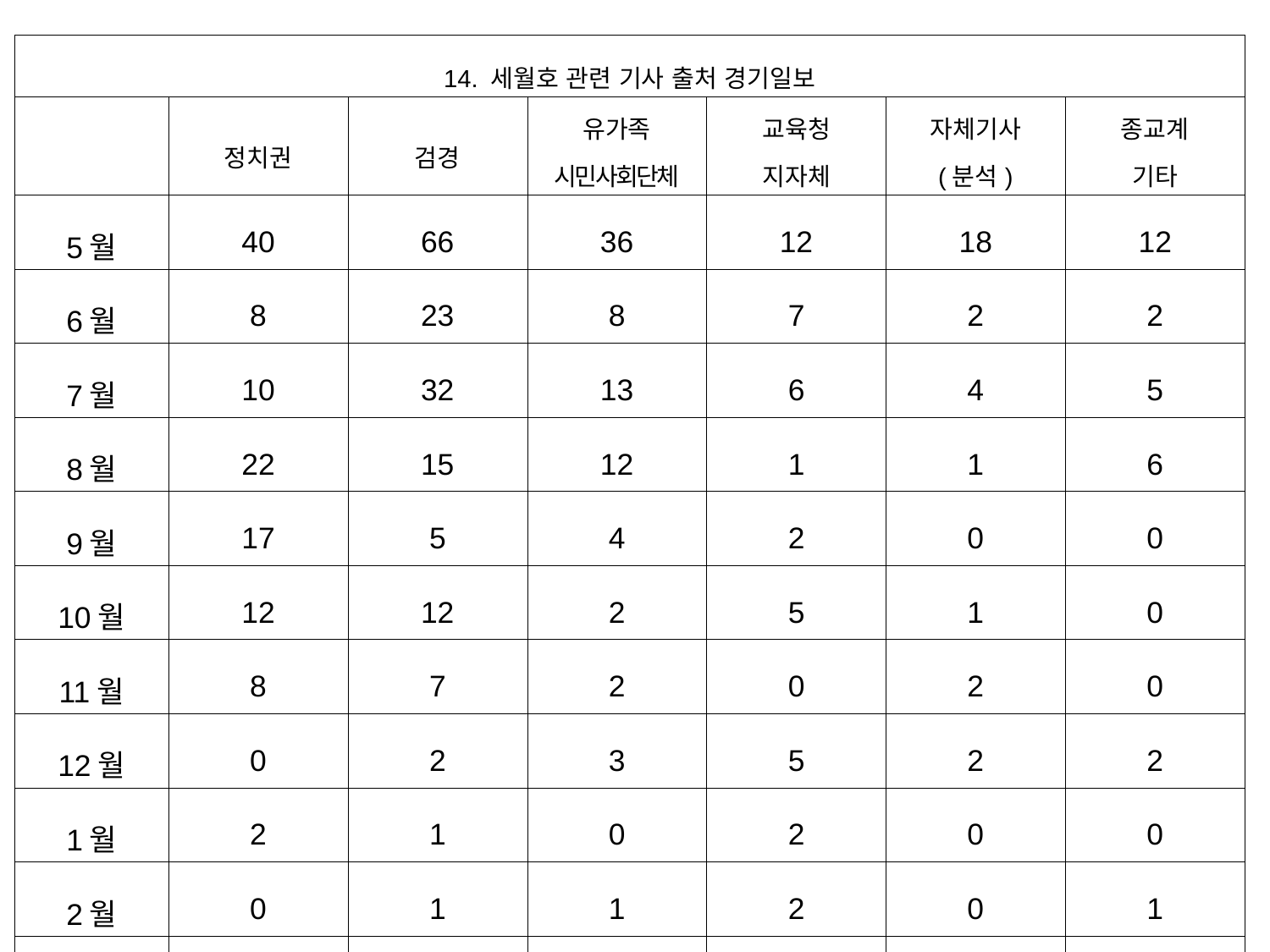

| 14. 세월호 관련 기사 출처 경기일보 |  |  |  |  |  |  |
| --- | --- | --- | --- | --- | --- | --- |
|  | 정치권 | 검경 | 유가족 시민사회단체 | 교육청 지자체 | 자체기사 (분석) | 종교계 기타 |
| 5월 | 40 | 66 | 36 | 12 | 18 | 12 |
| 6월 | 8 | 23 | 8 | 7 | 2 | 2 |
| 7월 | 10 | 32 | 13 | 6 | 4 | 5 |
| 8월 | 22 | 15 | 12 | 1 | 1 | 6 |
| 9월 | 17 | 5 | 4 | 2 | 0 | 0 |
| 10월 | 12 | 12 | 2 | 5 | 1 | 0 |
| 11월 | 8 | 7 | 2 | 0 | 2 | 0 |
| 12월 | 0 | 2 | 3 | 5 | 2 | 2 |
| 1월 | 2 | 1 | 0 | 2 | 0 | 0 |
| 2월 | 0 | 1 | 1 | 2 | 0 | 1 |
| 3월 | 1 | 1 | 2 | 1 | 1 | 0 |
| 총수 | 120 | 165 | 83 | 43 | 31 | 29 |